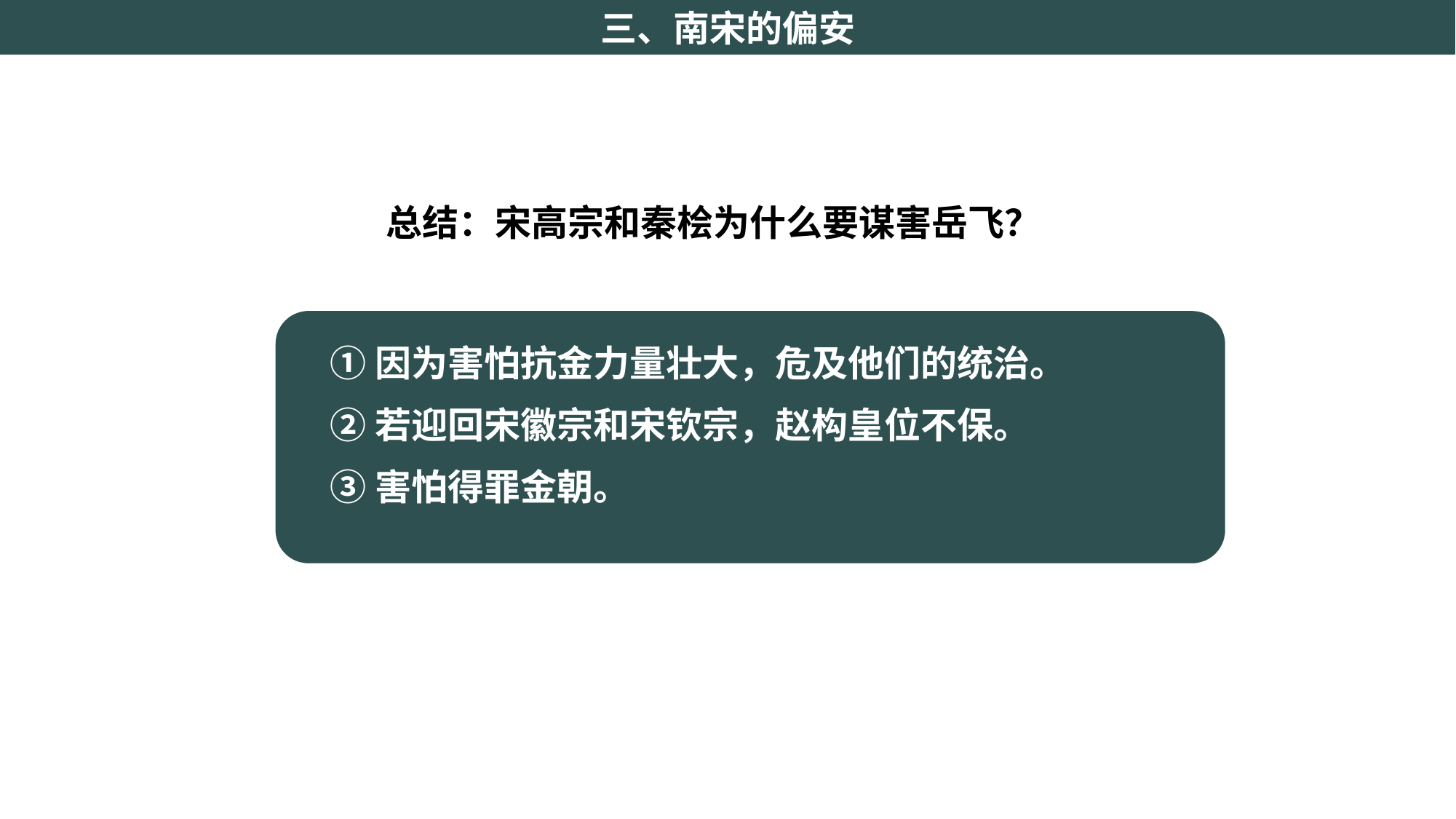

三、南宋的偏安
总结：宋高宗和秦桧为什么要谋害岳飞？

①因为害怕抗金力量壮大，危及他们的统治。
②若迎回宋徽宗和宋钦宗，赵构皇位不保。
③害怕得罪金朝。